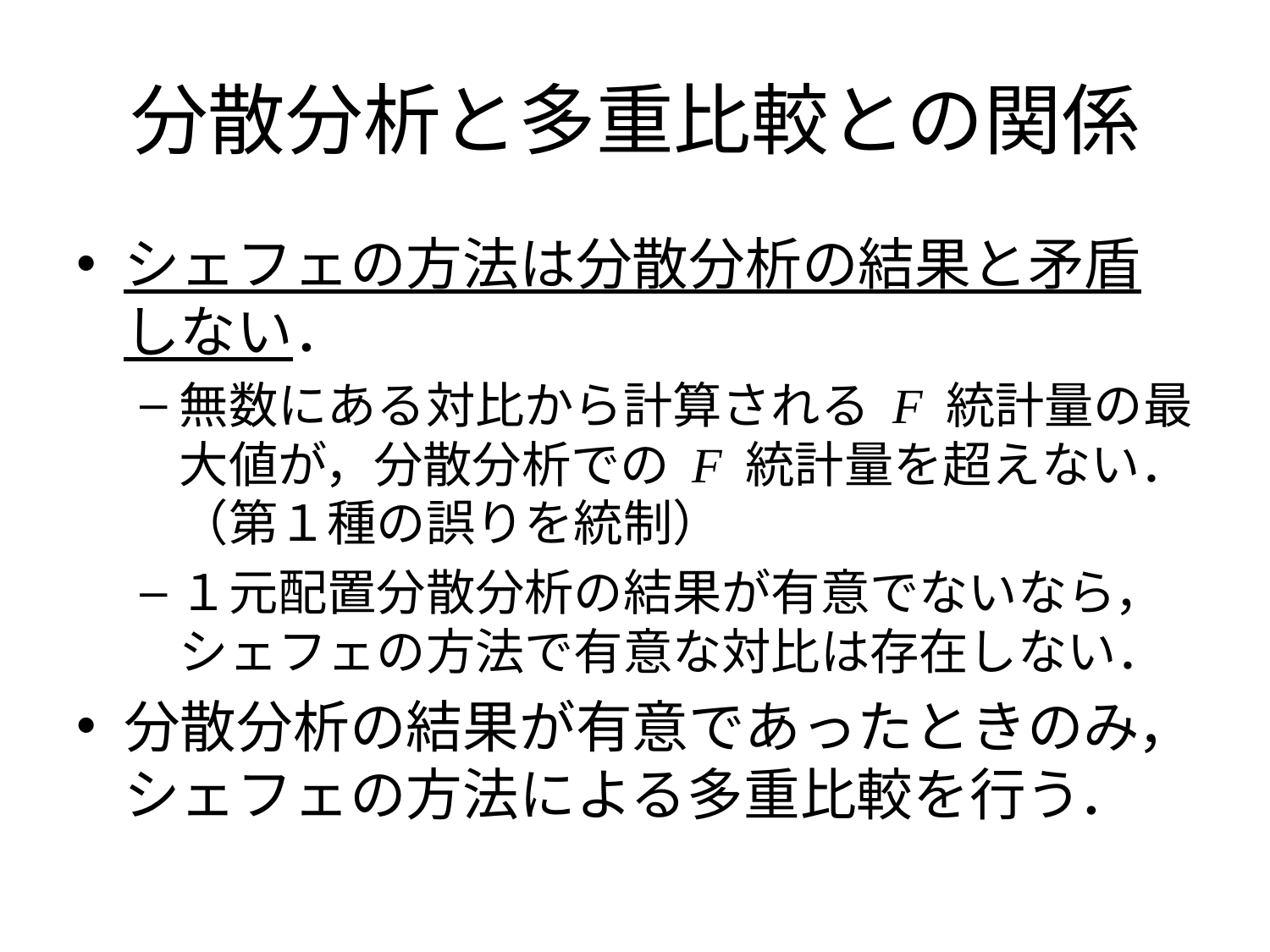

# 分散分析と多重比較との関係
シェフェの方法は分散分析の結果と矛盾しない．
無数にある対比から計算される F 統計量の最大値が，分散分析での F 統計量を超えない．（第１種の誤りを統制）
１元配置分散分析の結果が有意でないなら，シェフェの方法で有意な対比は存在しない．
分散分析の結果が有意であったときのみ，シェフェの方法による多重比較を行う．